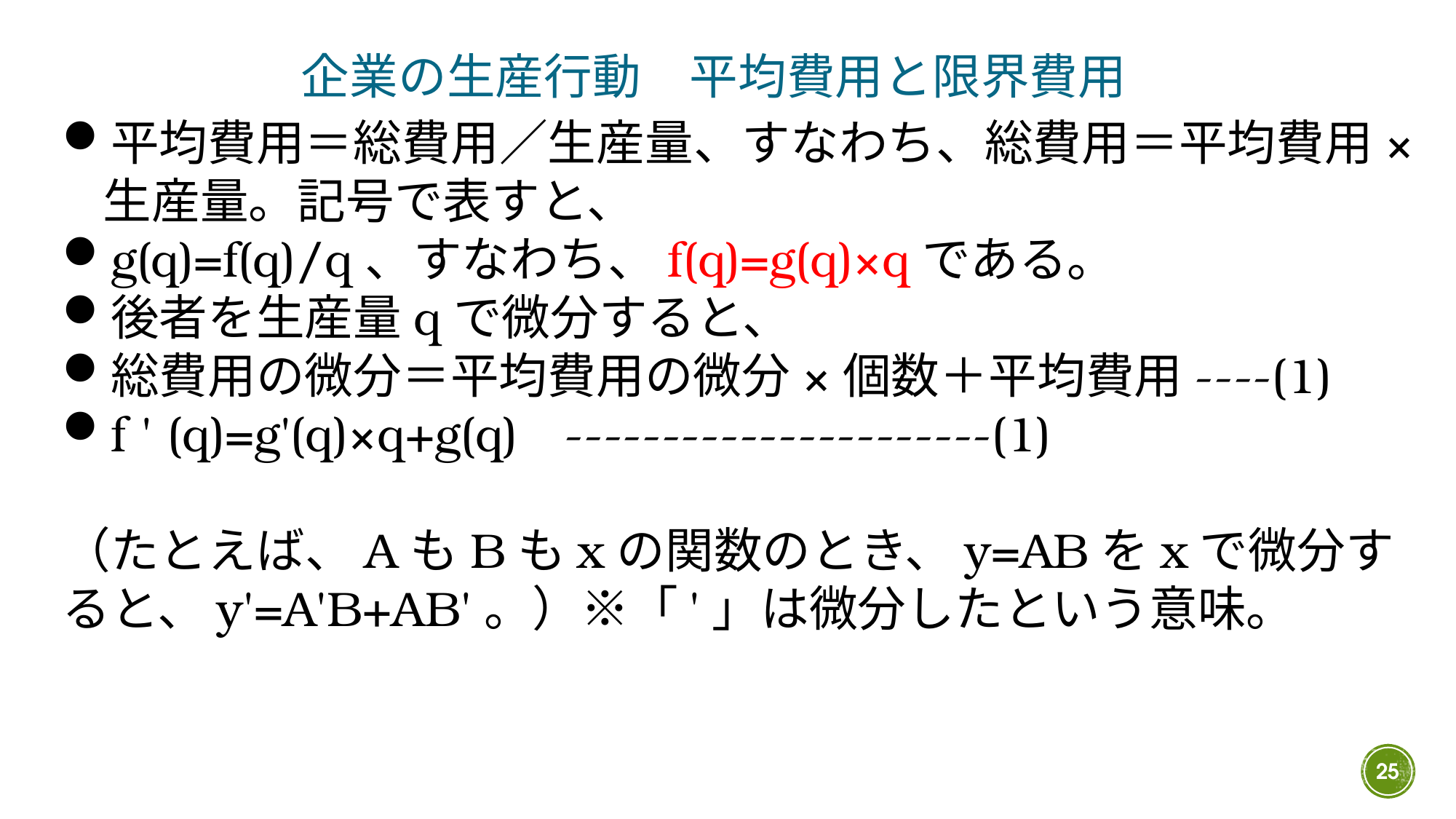

企業の生産行動　平均費用と限界費用
平均費用＝総費用／生産量、すなわち、総費用＝平均費用×生産量。記号で表すと、
g(q)=f(q)/q、すなわち、f(q)=g(q)×qである。
後者を生産量qで微分すると、
総費用の微分＝平均費用の微分×個数＋平均費用----(1)
f ' (q)=g'(q)×q+g(q)   ----------------------(1)

（たとえば、AもBもxの関数のとき、y=ABをxで微分すると、y'=A'B+AB'。）※「'」は微分したという意味。

25